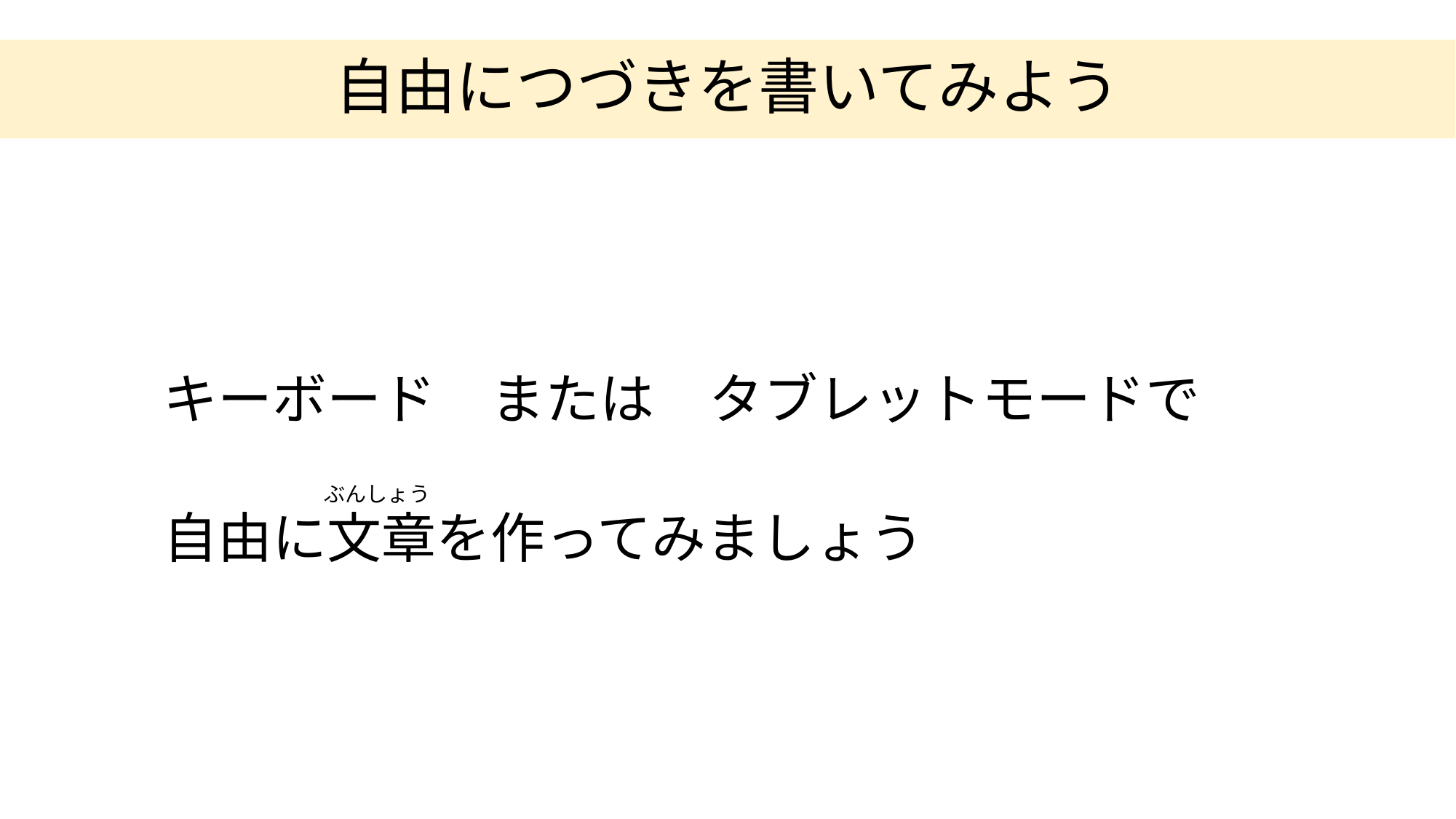

自由につづきを書いてみよう
キーボード　または　タブレットモードで

自由に文章を作ってみましょう

ぶんしょう